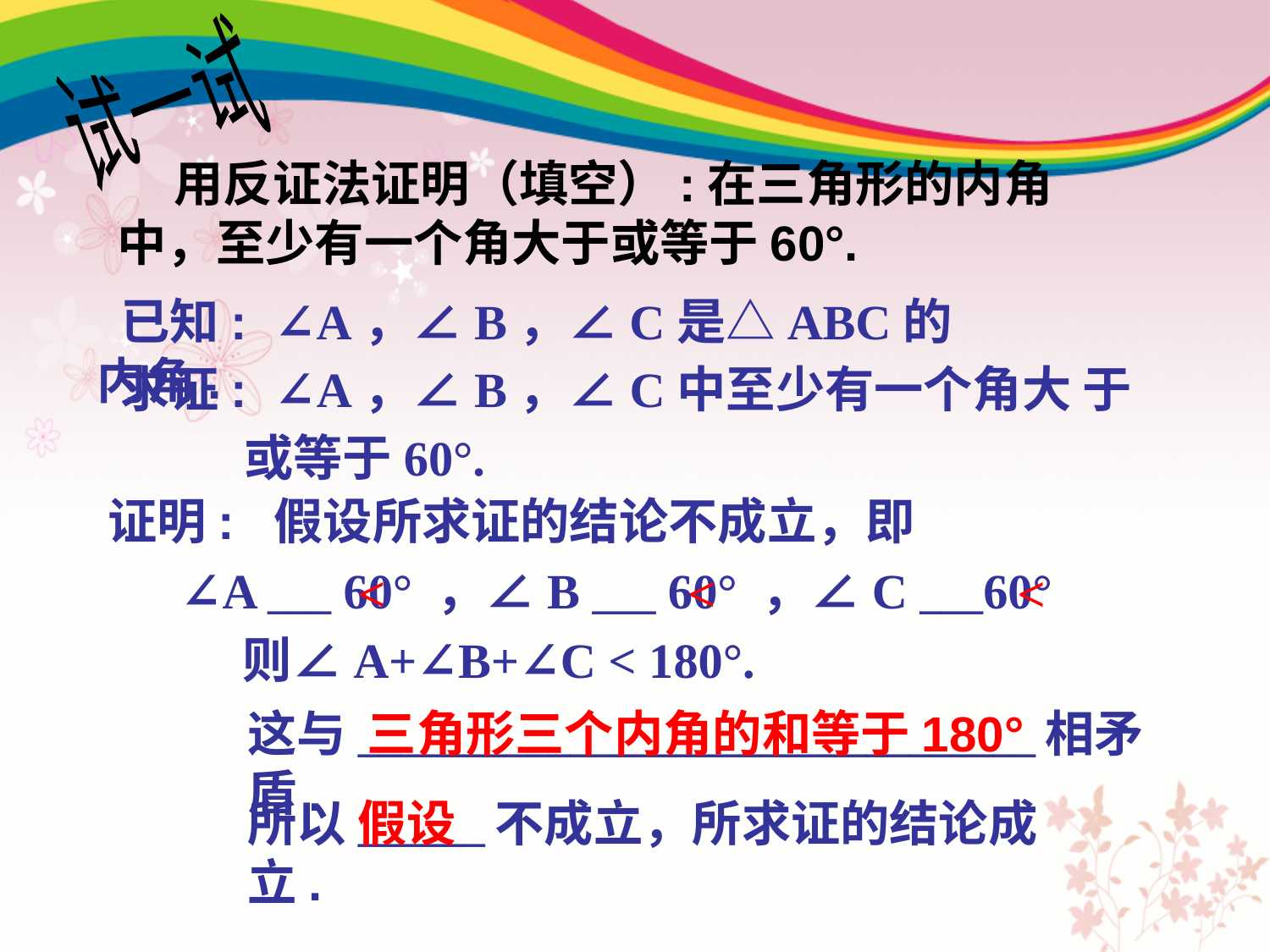

试一试
    用反证法证明（填空）:在三角形的内角中，至少有一个角大于或等于60°.
 已知:  ∠A，∠B，∠C是△ABC的内角.
 求证:  ∠A，∠B，∠C中至少有一个角大 于
            或等于60°.
证明:  假设所求证的结论不成立，即
      ∠A ___ 60° ，∠B ___ 60° ，∠C ___60°
           则∠A+∠B+∠C < 180°.
<
<
<
这与________________________________相矛盾.
三角形三个内角的和等于180°
所以______不成立，所求证的结论成立.
假设